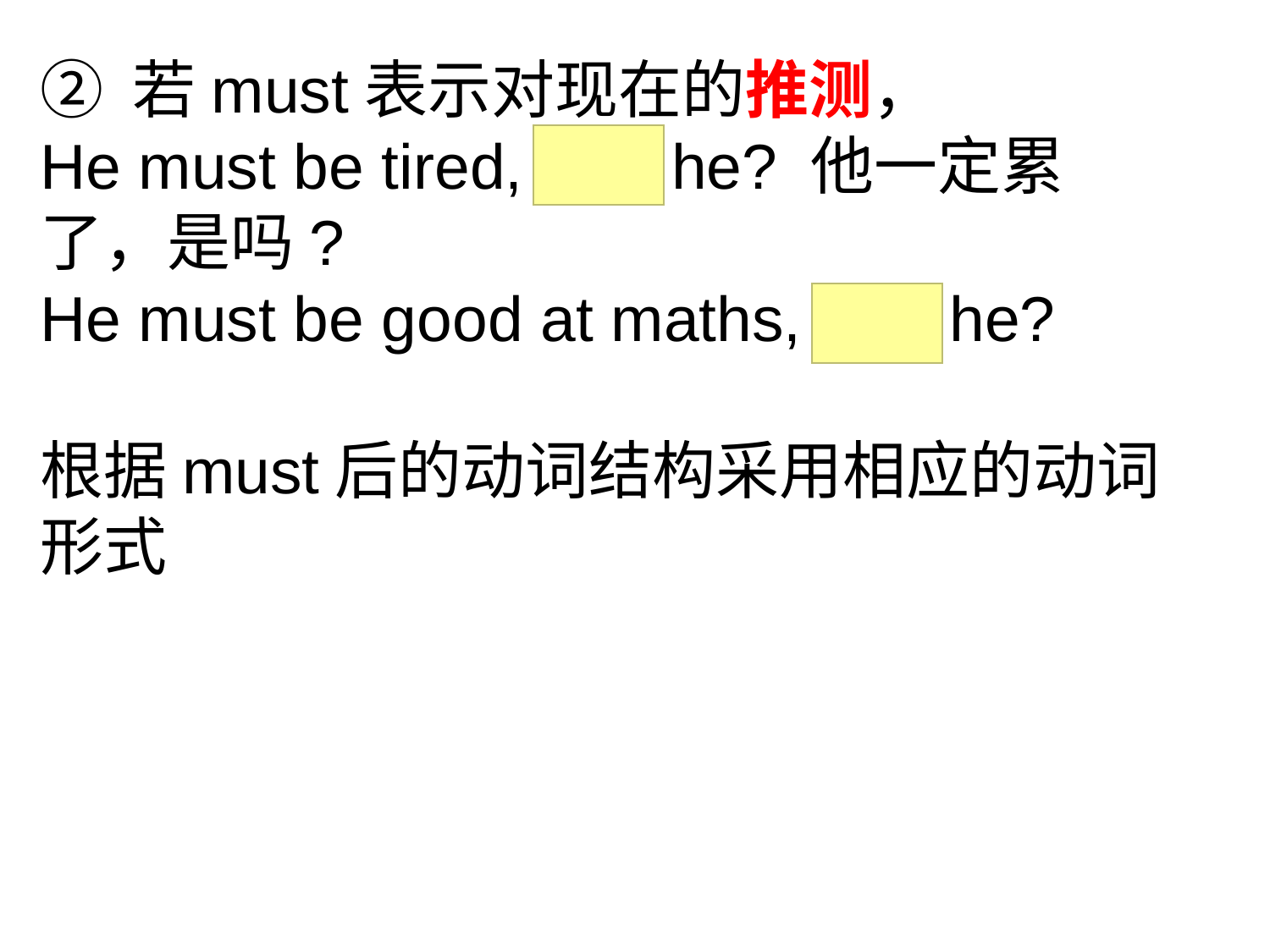

② 若must表示对现在的推测，
He must be tired, isn’t he? 他一定累了，是吗?
He must be good at maths, isn’t he?

根据must后的动词结构采用相应的动词形式